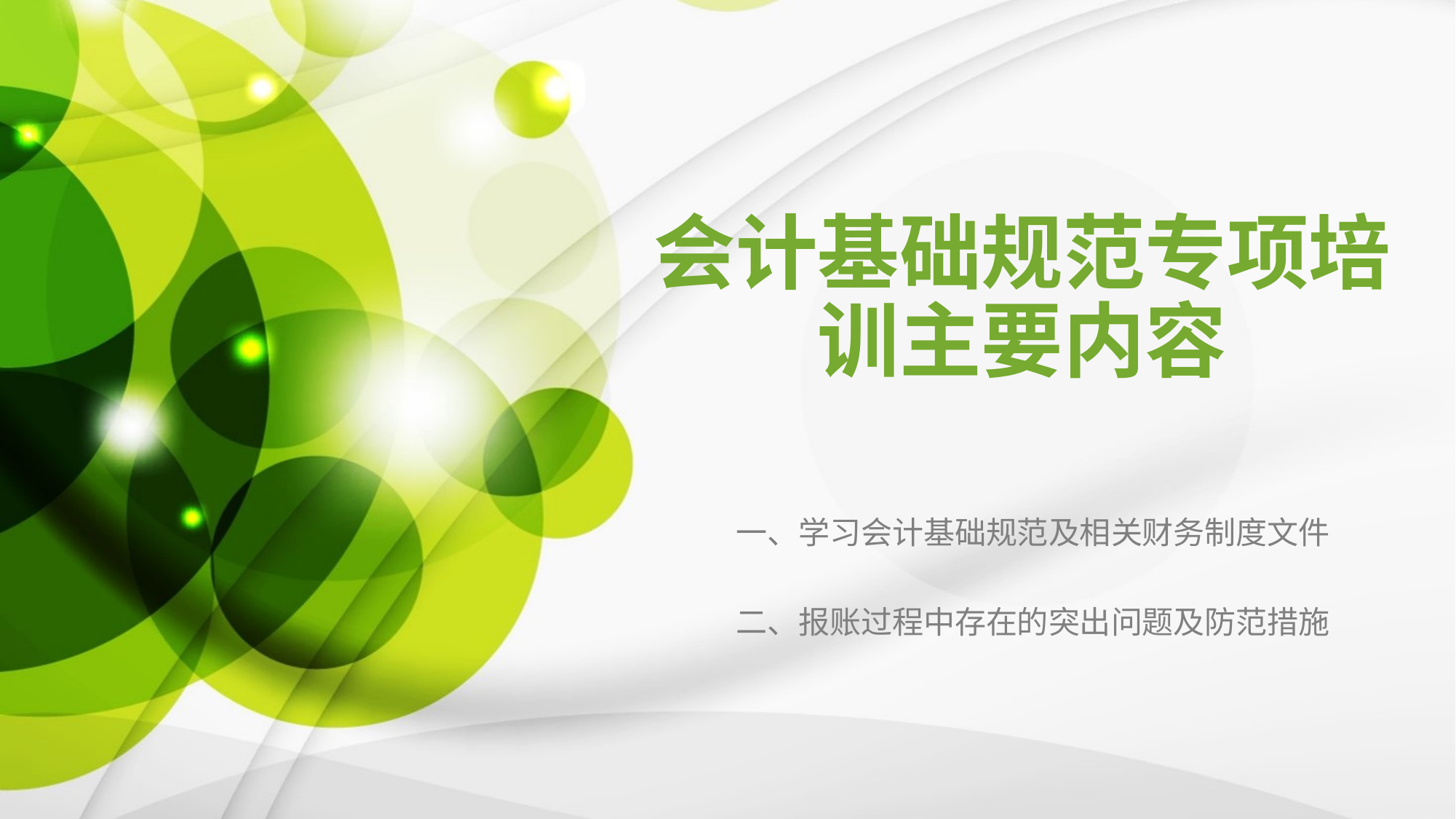

# 会计基础规范专项培训主要内容

一、学习会计基础规范及相关财务制度文件

二、报账过程中存在的突出问题及防范措施